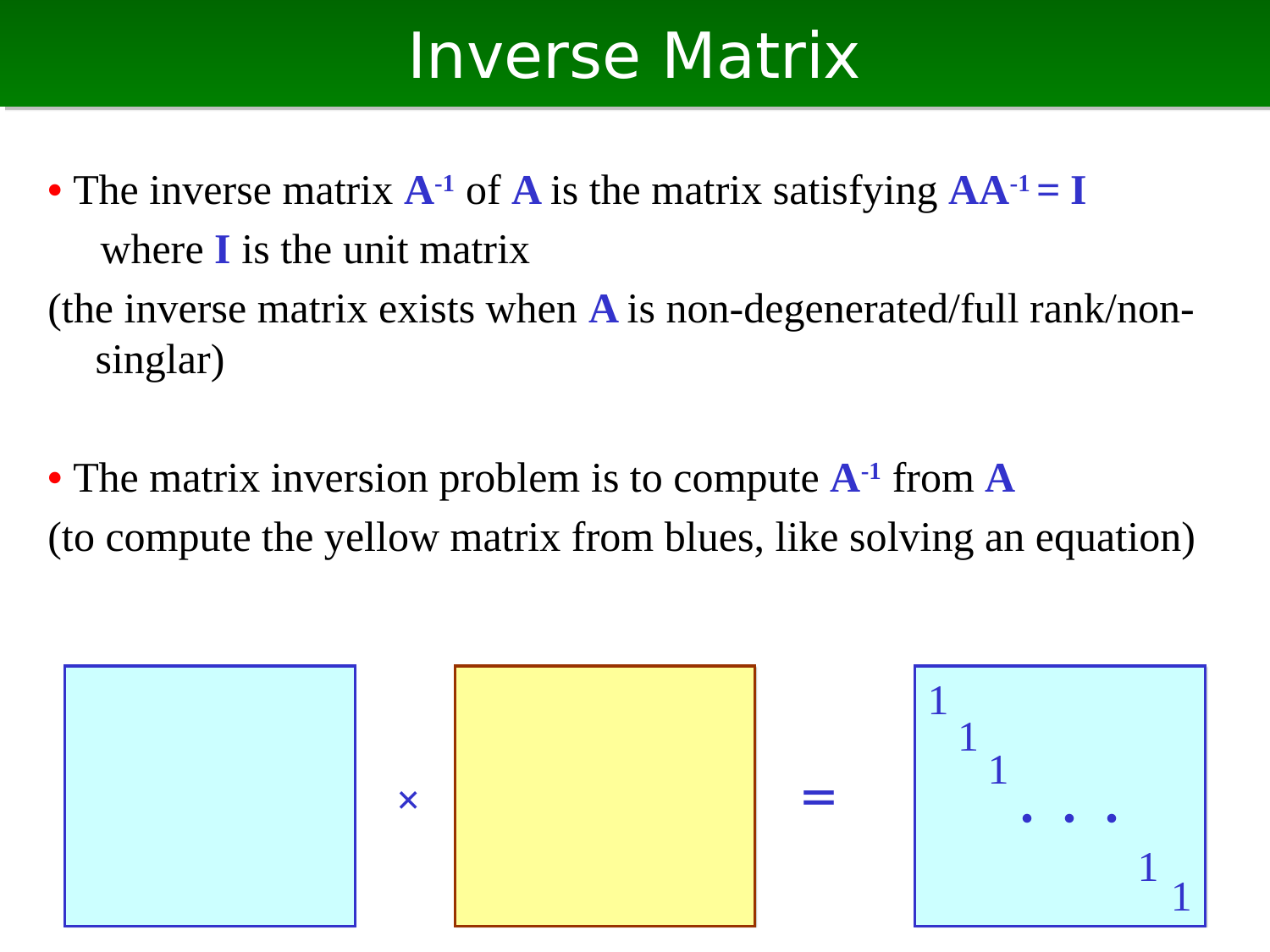

# Inverse Matrix
• The inverse matrix A-1 of A is the matrix satisfying AA-1 = I
     where I is the unit matrix
(the inverse matrix exists when A is non-degenerated/full rank/non-singlar)

• The matrix inversion problem is to compute A-1 from A
(to compute the yellow matrix from blues, like solving an equation)

1
1
1
×
＝
・・・
1
1